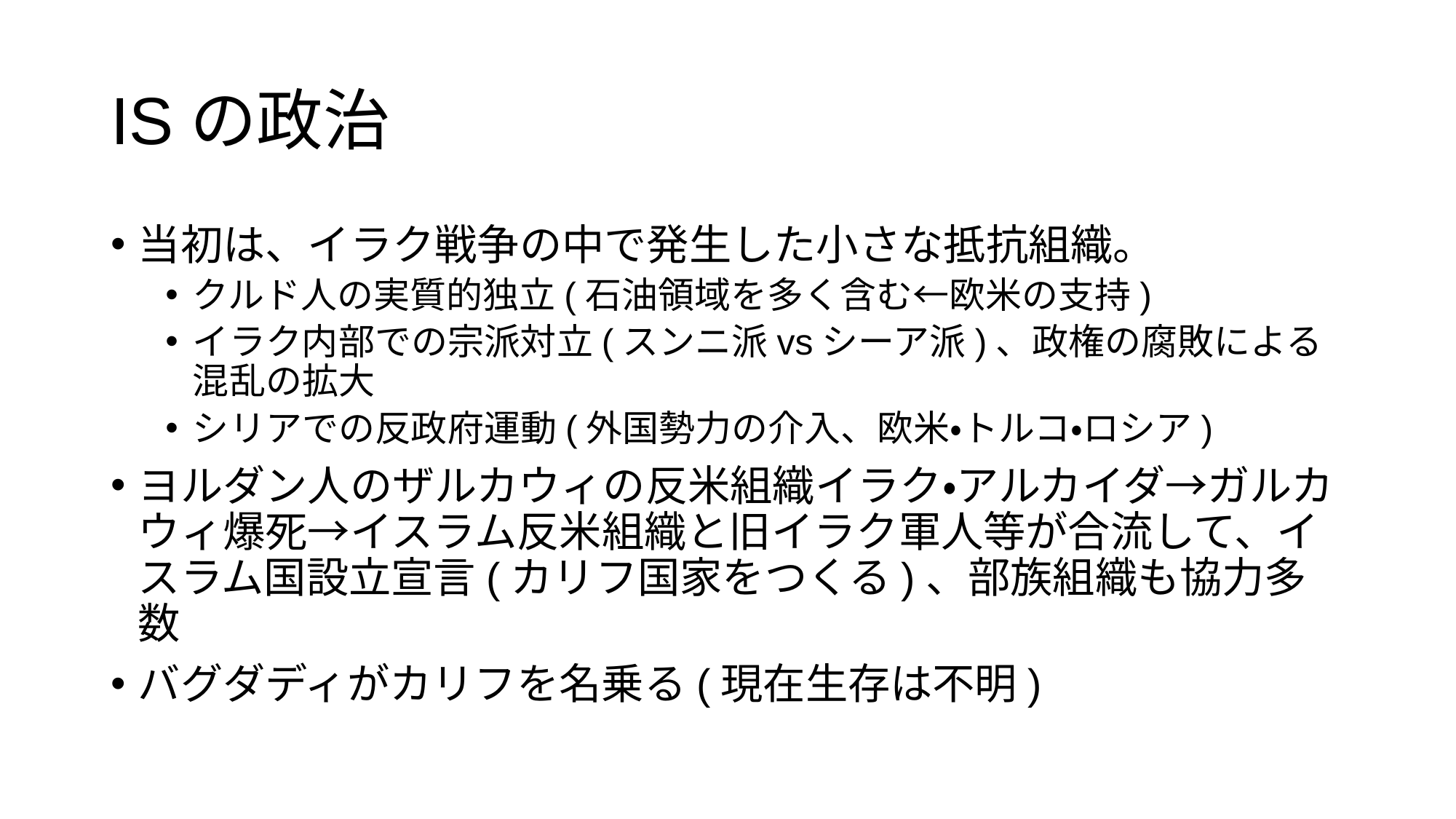

# ISの政治
当初は、イラク戦争の中で発生した小さな抵抗組織。
クルド人の実質的独立(石油領域を多く含む←欧米の支持)
イラク内部での宗派対立(スンニ派vsシーア派)、政権の腐敗による混乱の拡大
シリアでの反政府運動(外国勢力の介入、欧米・トルコ・ロシア)
ヨルダン人のザルカウィの反米組織イラク・アルカイダ→ガルカウィ爆死→イスラム反米組織と旧イラク軍人等が合流して、イスラム国設立宣言(カリフ国家をつくる)、部族組織も協力多数
バグダディがカリフを名乗る(現在生存は不明)